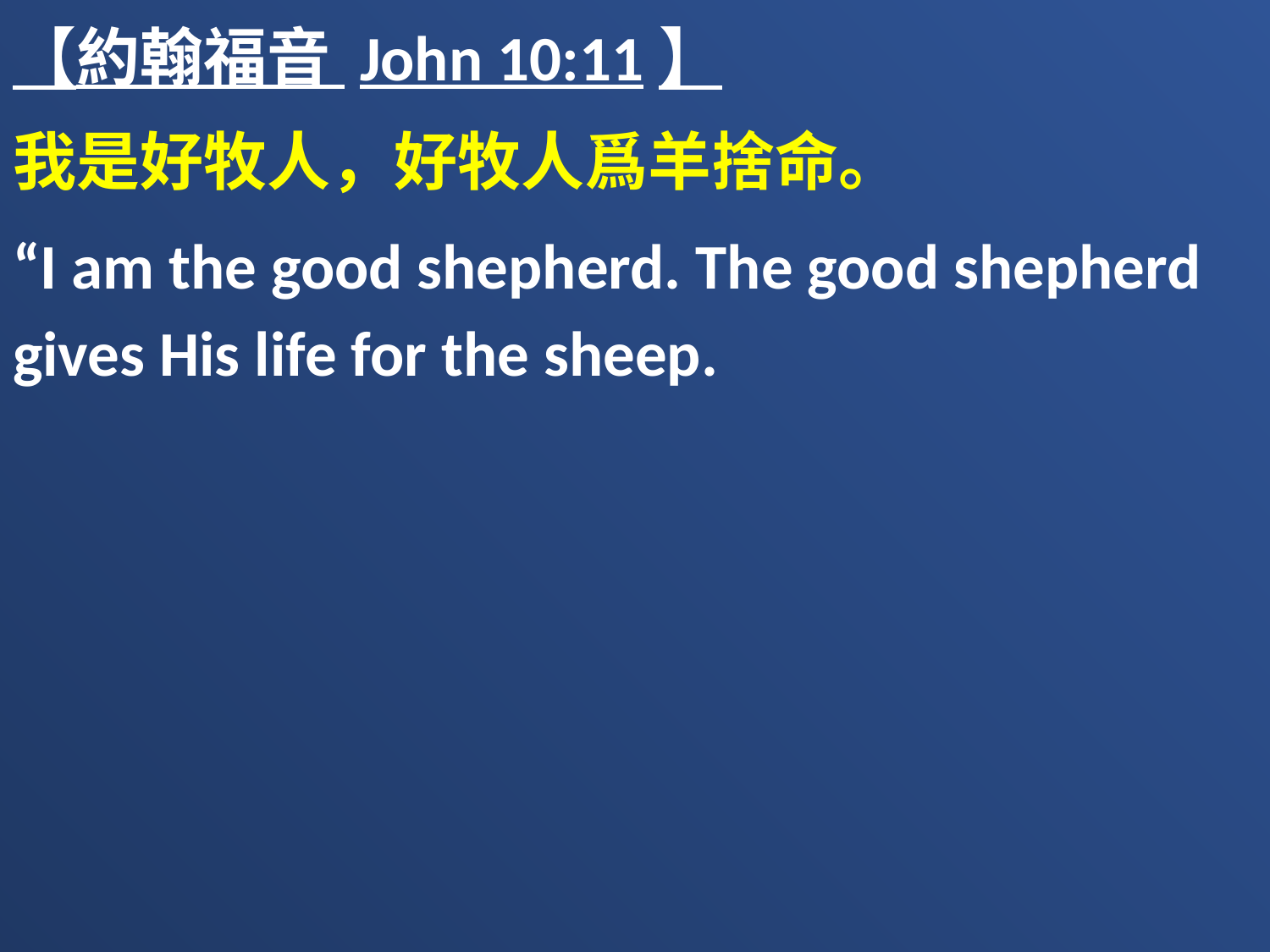

【約翰福音 John 10:11】
我是好牧人，好牧人爲羊捨命。
“I am the good shepherd. The good shepherd gives His life for the sheep.